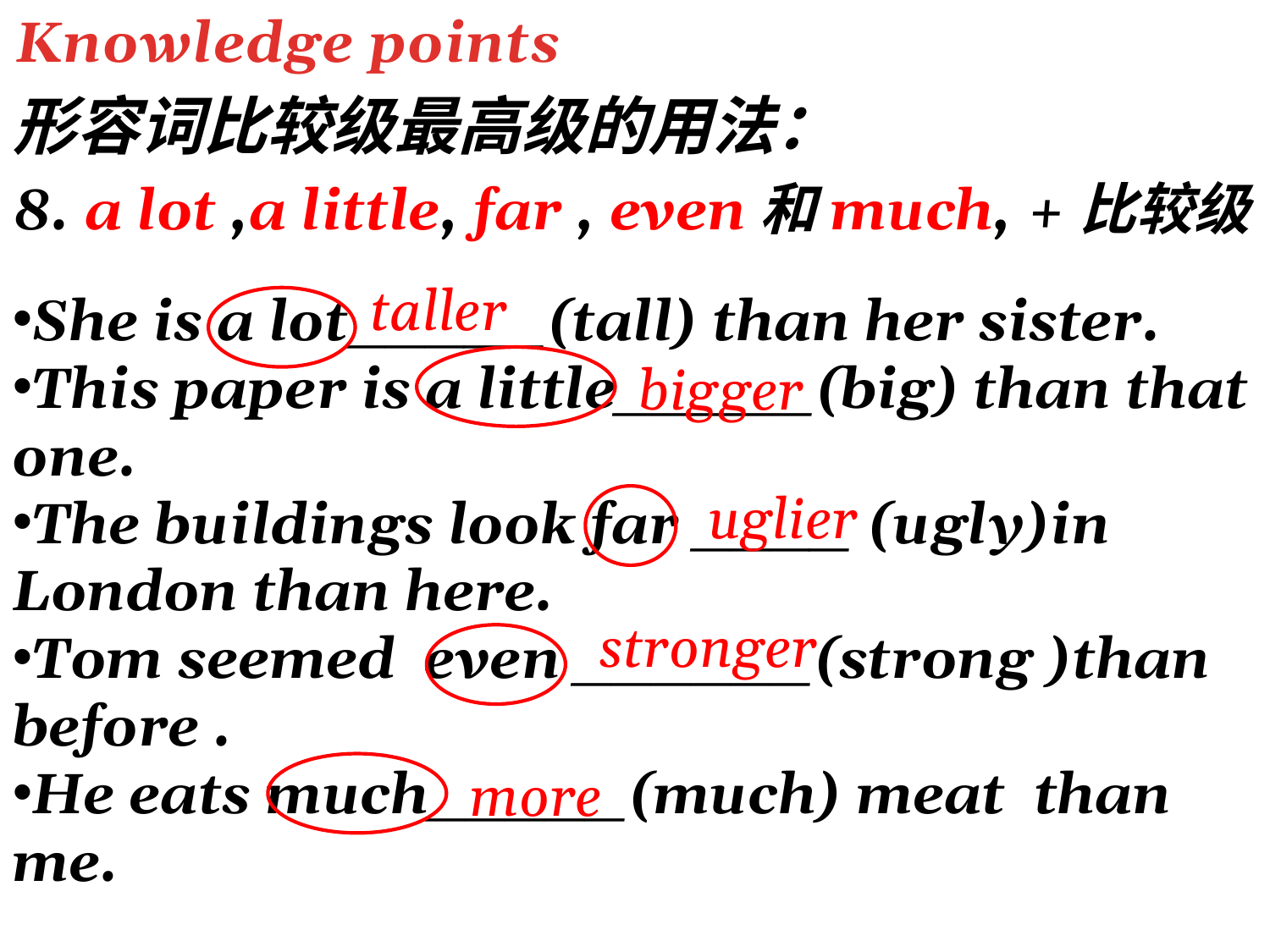

Knowledge points
形容词比较级最高级的用法：
8. a lot ,a little, far , even和much, +比较级

taller
She is a lot_____(tall) than her sister.
This paper is a little_____(big) than that one.
The buildings look far ____ (ugly)in London than here.
Tom seemed  even ______(strong )than before .
He eats much_____(much) meat  than me.

bigger
uglier

stronger

more